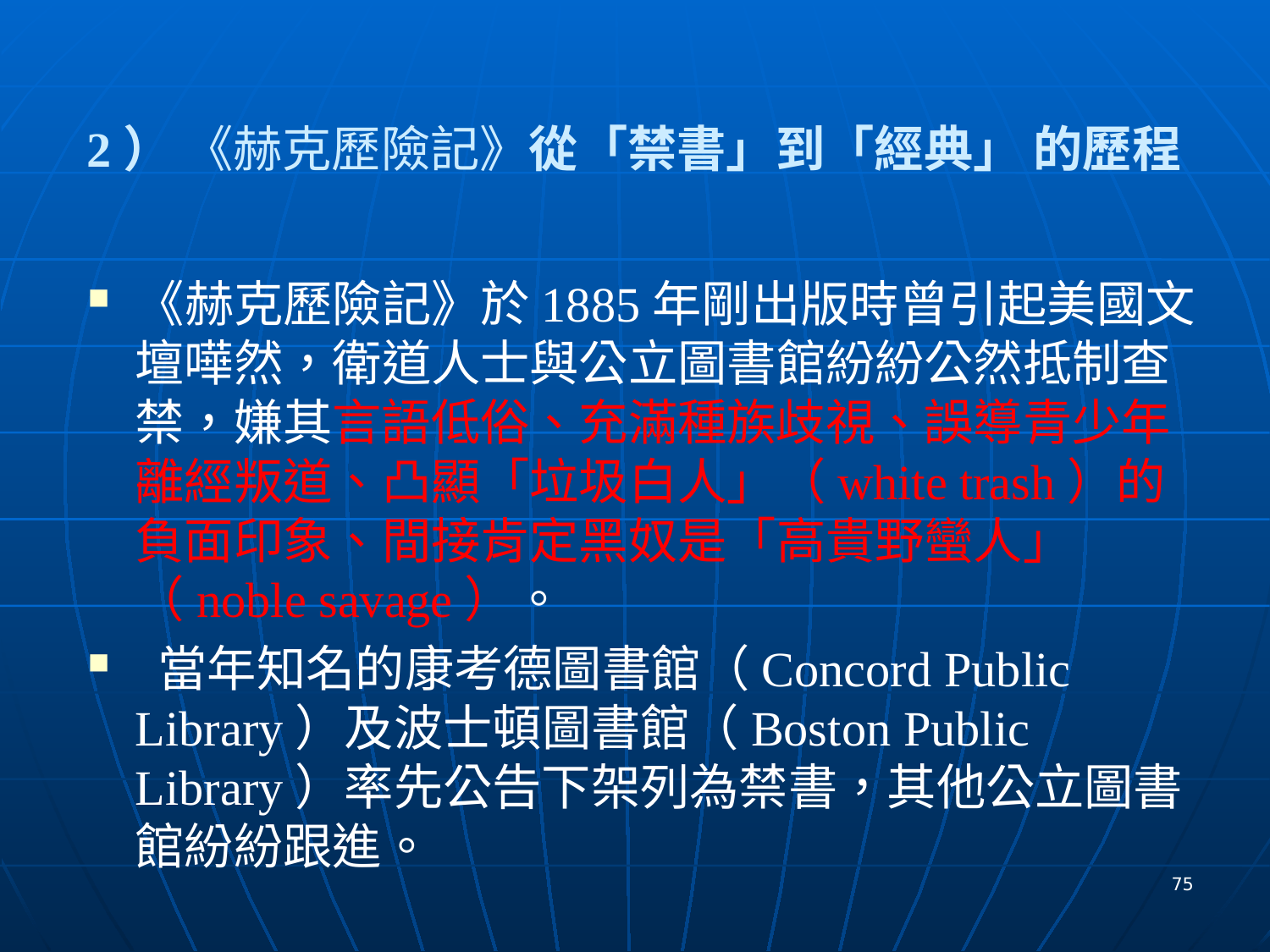

# 2） 《赫克歷險記》從「禁書」到「經典」 的歷程
《赫克歷險記》於1885年剛出版時曾引起美國文壇嘩然，衛道人士與公立圖書館紛紛公然抵制查禁，嫌其言語低俗、充滿種族歧視、誤導青少年離經叛道、凸顯「垃圾白人」（white trash）的負面印象、間接肯定黑奴是「高貴野蠻人」（noble savage）。
 當年知名的康考德圖書館（Concord Public Library）及波士頓圖書館（Boston Public Library）率先公告下架列為禁書，其他公立圖書館紛紛跟進。
75